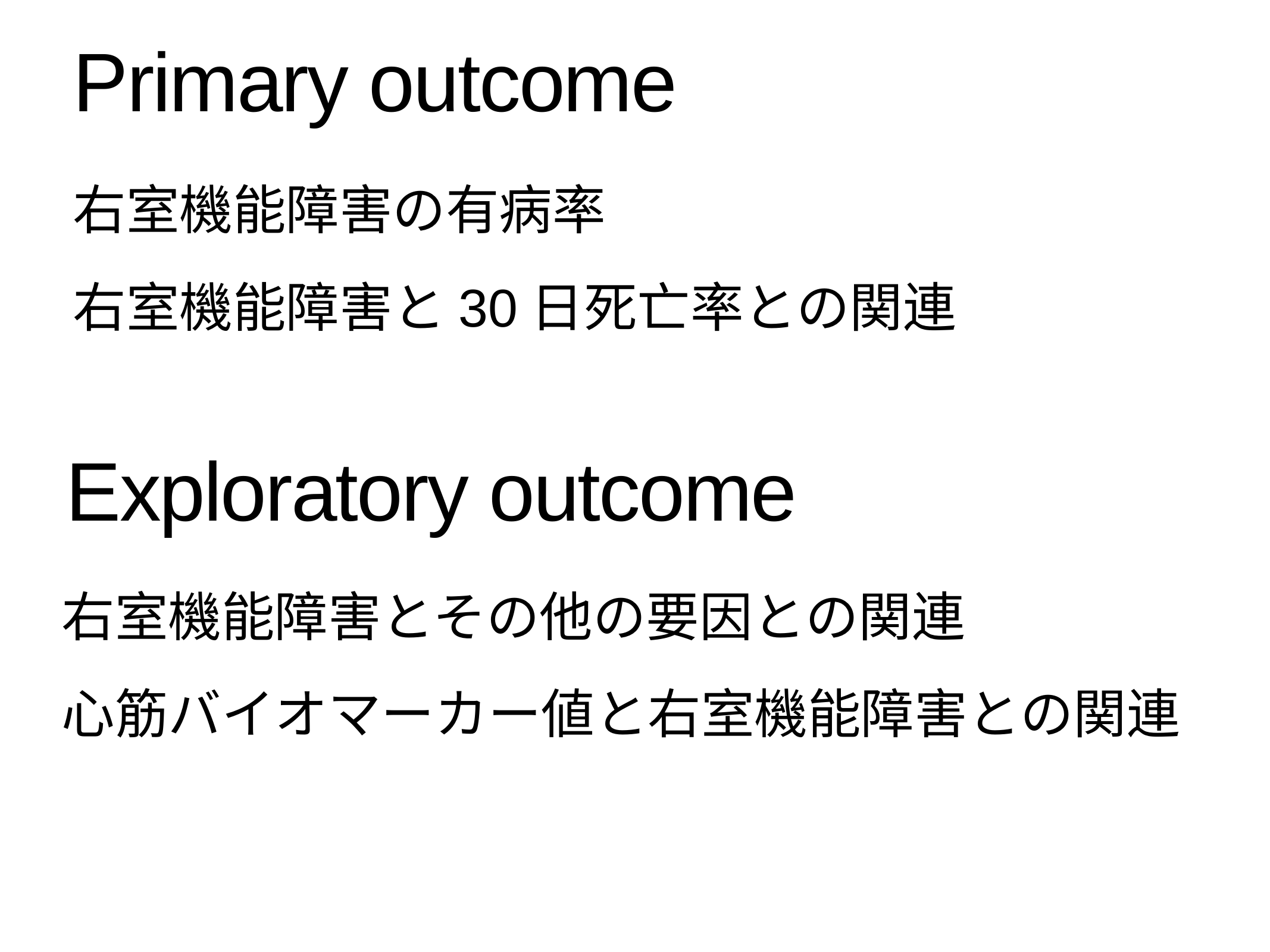

# Primary outcome
右室機能障害の有病率
右室機能障害と30日死亡率との関連
Exploratory outcome
右室機能障害とその他の要因との関連
心筋バイオマーカー値と右室機能障害との関連